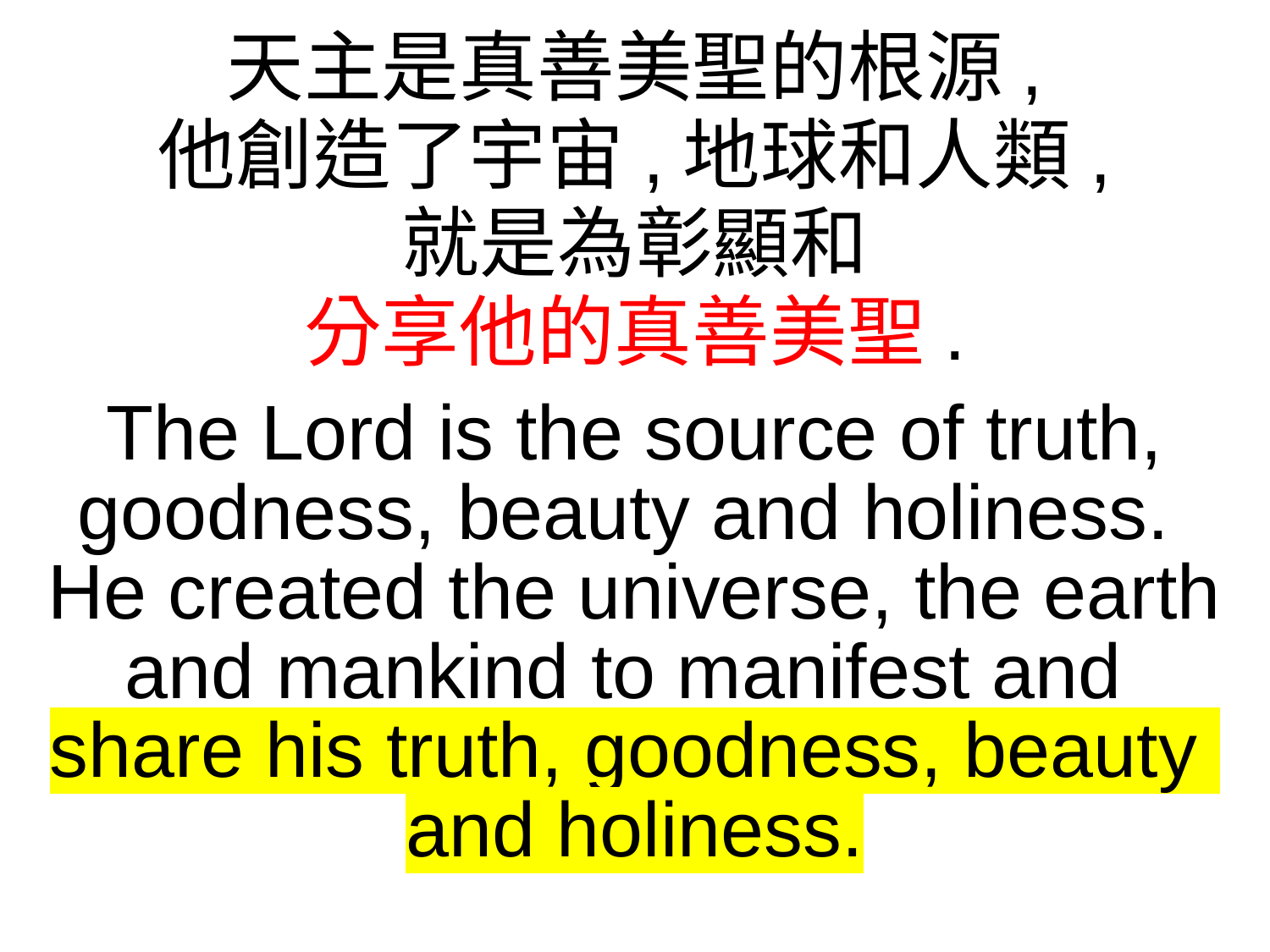

天主是真善美聖的根源,
他創造了宇宙,地球和人類,
就是為彰顯和
分享他的真善美聖.
The Lord is the source of truth, goodness, beauty and holiness.
He created the universe, the earth and mankind to manifest and
share his truth, goodness, beauty
and holiness.